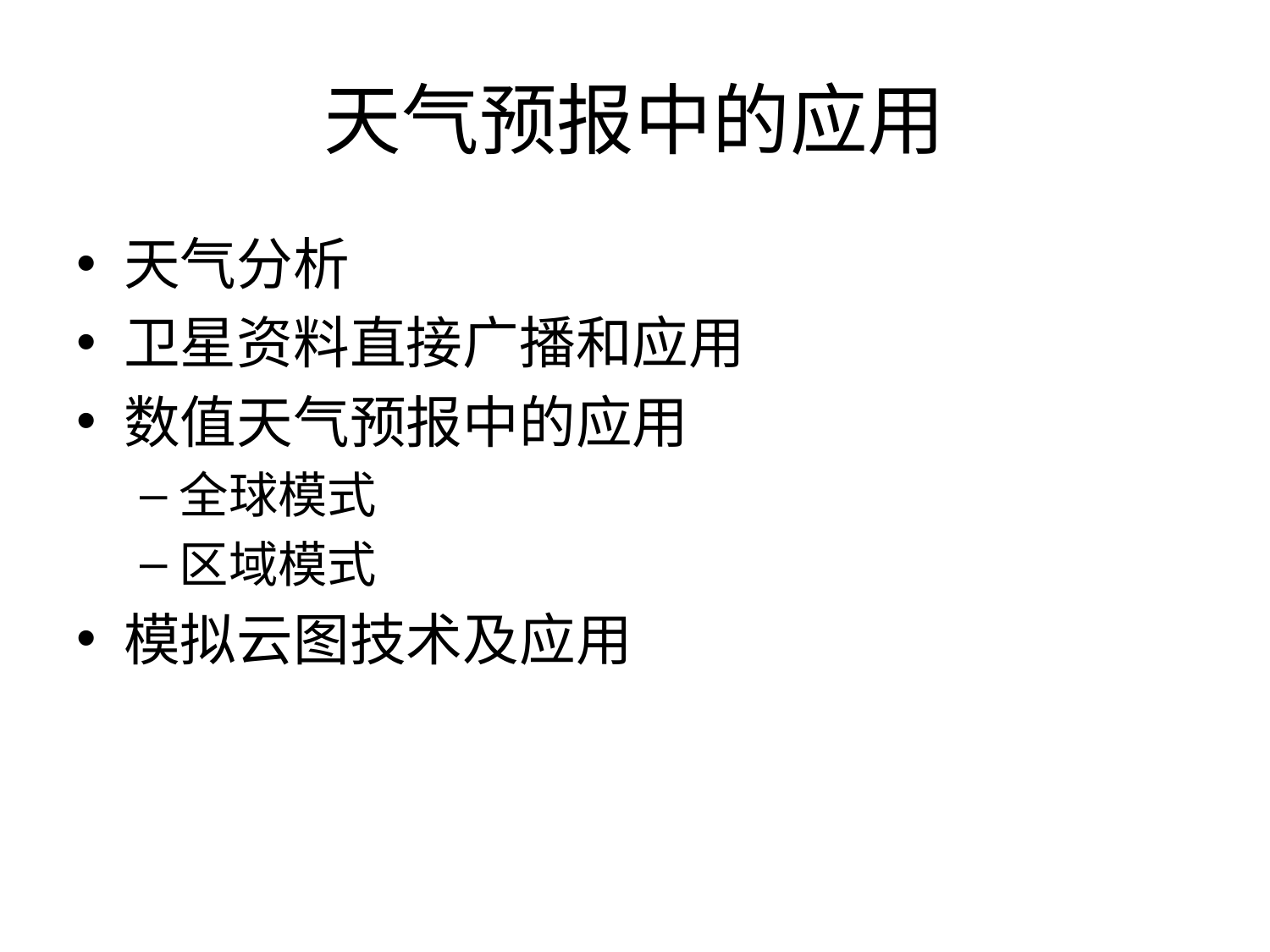

# 天气预报中的应用
天气分析
卫星资料直接广播和应用
数值天气预报中的应用
全球模式
区域模式
模拟云图技术及应用